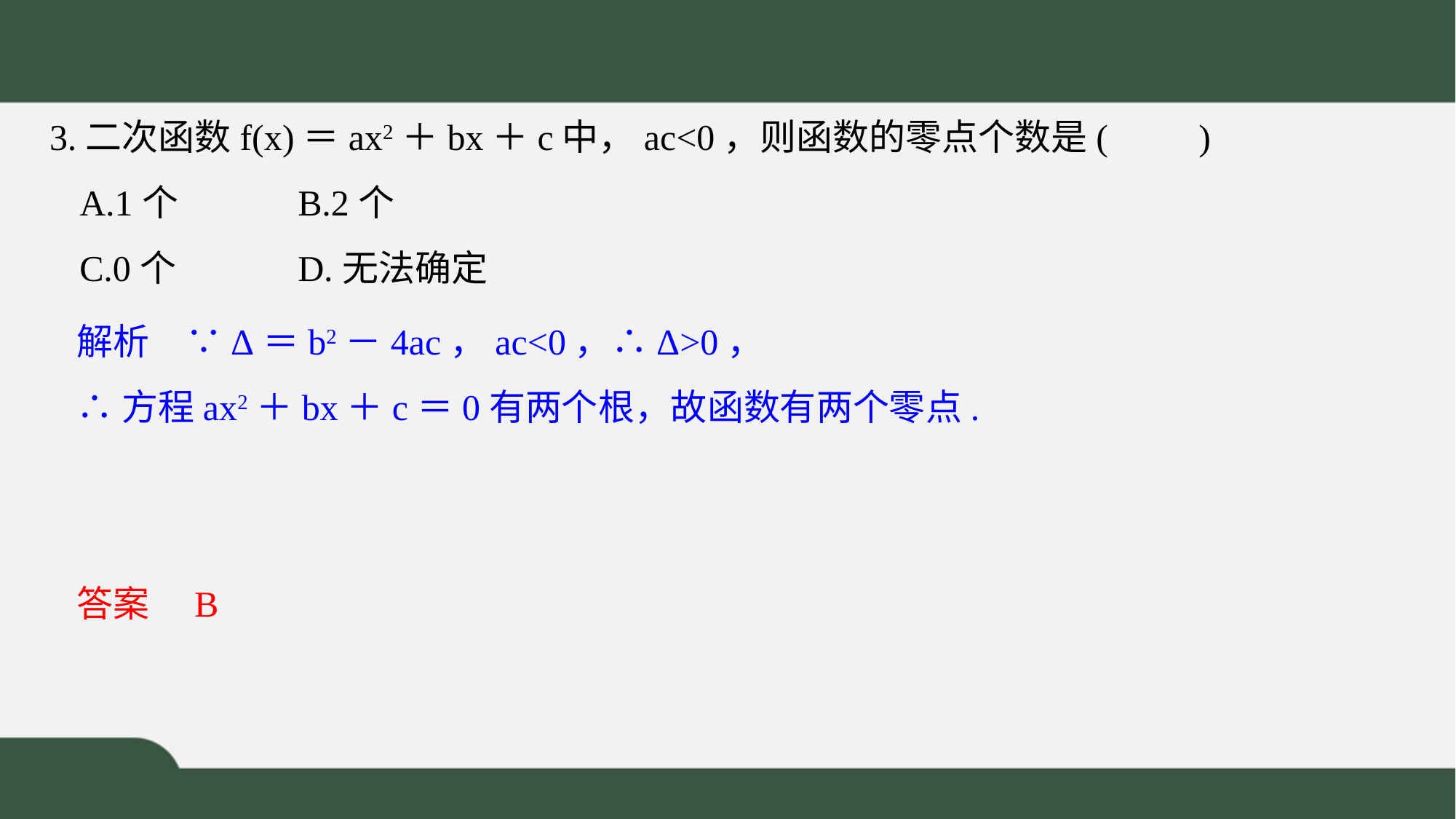

3.二次函数f(x)＝ax2＋bx＋c中，ac<0，则函数的零点个数是(　　)
	A.1个  	B.2个
	C.0个  	D.无法确定
解析　∵Δ＝b2－4ac，ac<0，∴Δ>0，
∴方程ax2＋bx＋c＝0有两个根，故函数有两个零点.

答案　B